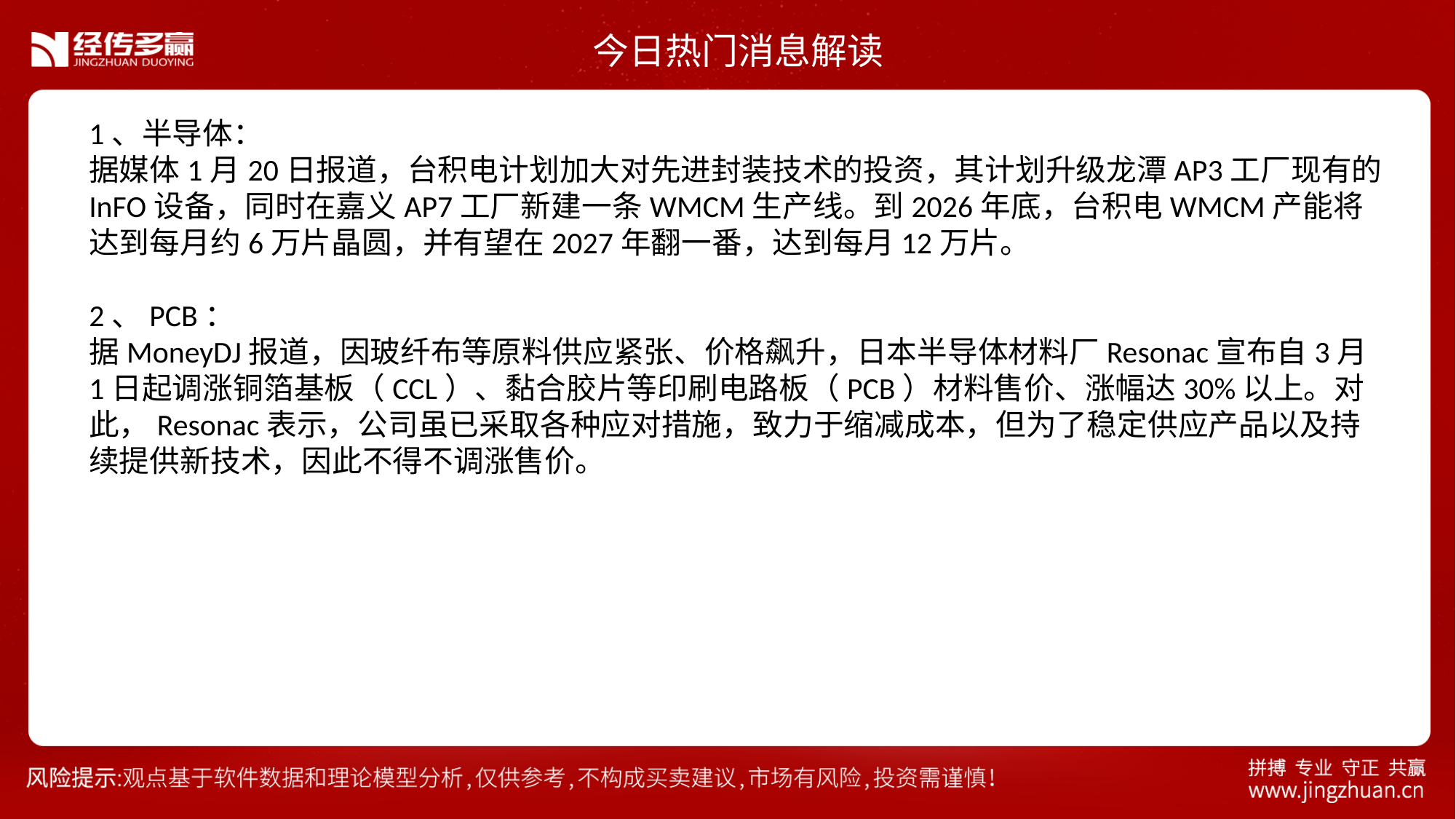

今日热门消息解读
1、半导体：
据媒体1月20日报道，台积电计划加大对先进封装技术的投资，其计划升级龙潭AP3工厂现有的InFO设备，同时在嘉义AP7工厂新建一条WMCM生产线。到2026年底，台积电WMCM产能将达到每月约6万片晶圆，并有望在2027年翻一番，达到每月12万片。

2、PCB：
据MoneyDJ报道，因玻纤布等原料供应紧张、价格飙升，日本半导体材料厂Resonac宣布自3月1日起调涨铜箔基板（CCL）、黏合胶片等印刷电路板（PCB）材料售价、涨幅达30%以上。对此，Resonac表示，公司虽已采取各种应对措施，致力于缩减成本，但为了稳定供应产品以及持续提供新技术，因此不得不调涨售价。